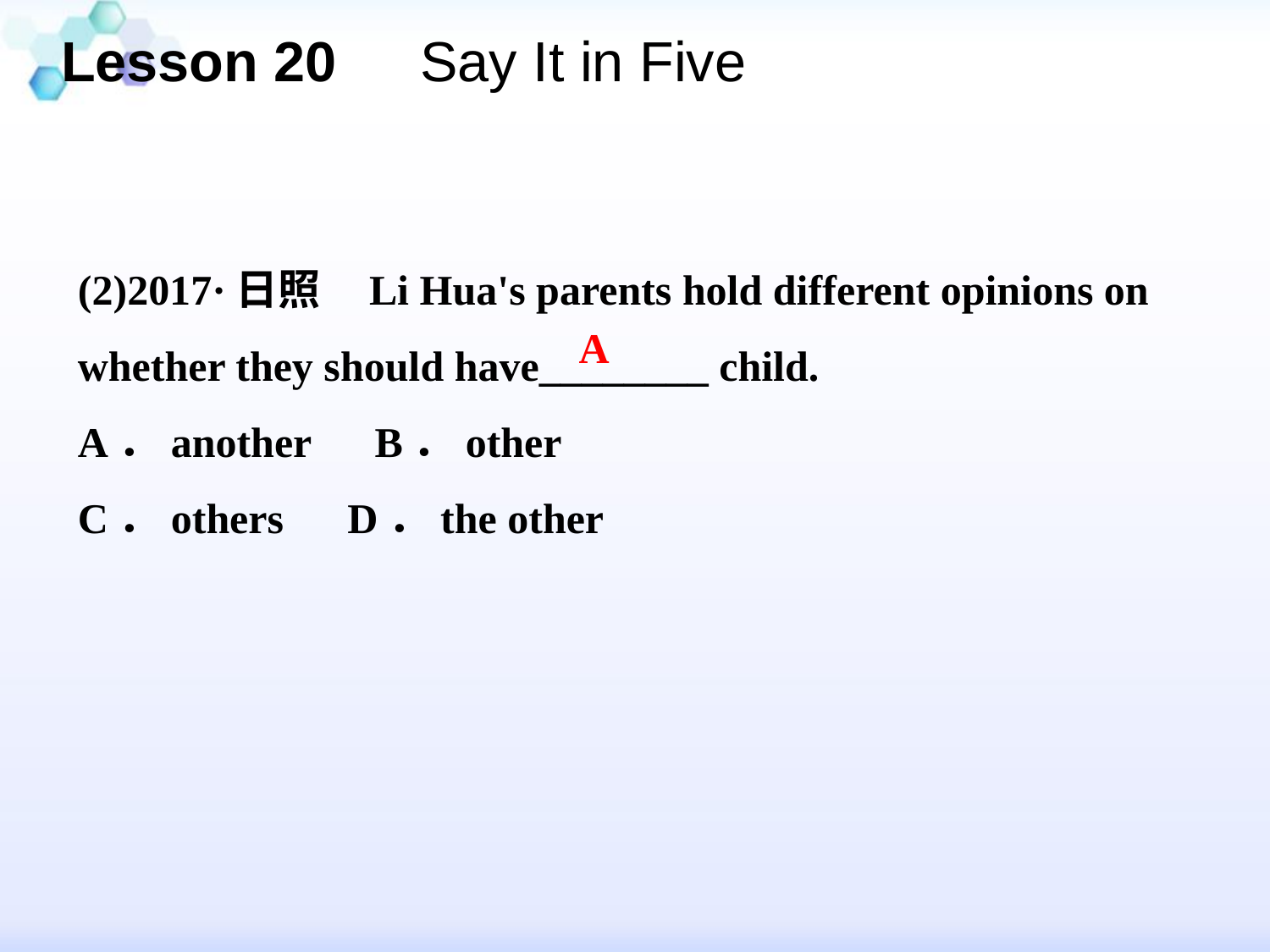

Lesson 20　Say It in Five
(2)2017·日照    Li Hua's parents hold different opinions on whether they should have________ child.
A．another　B．other
C．others      D．the other
A